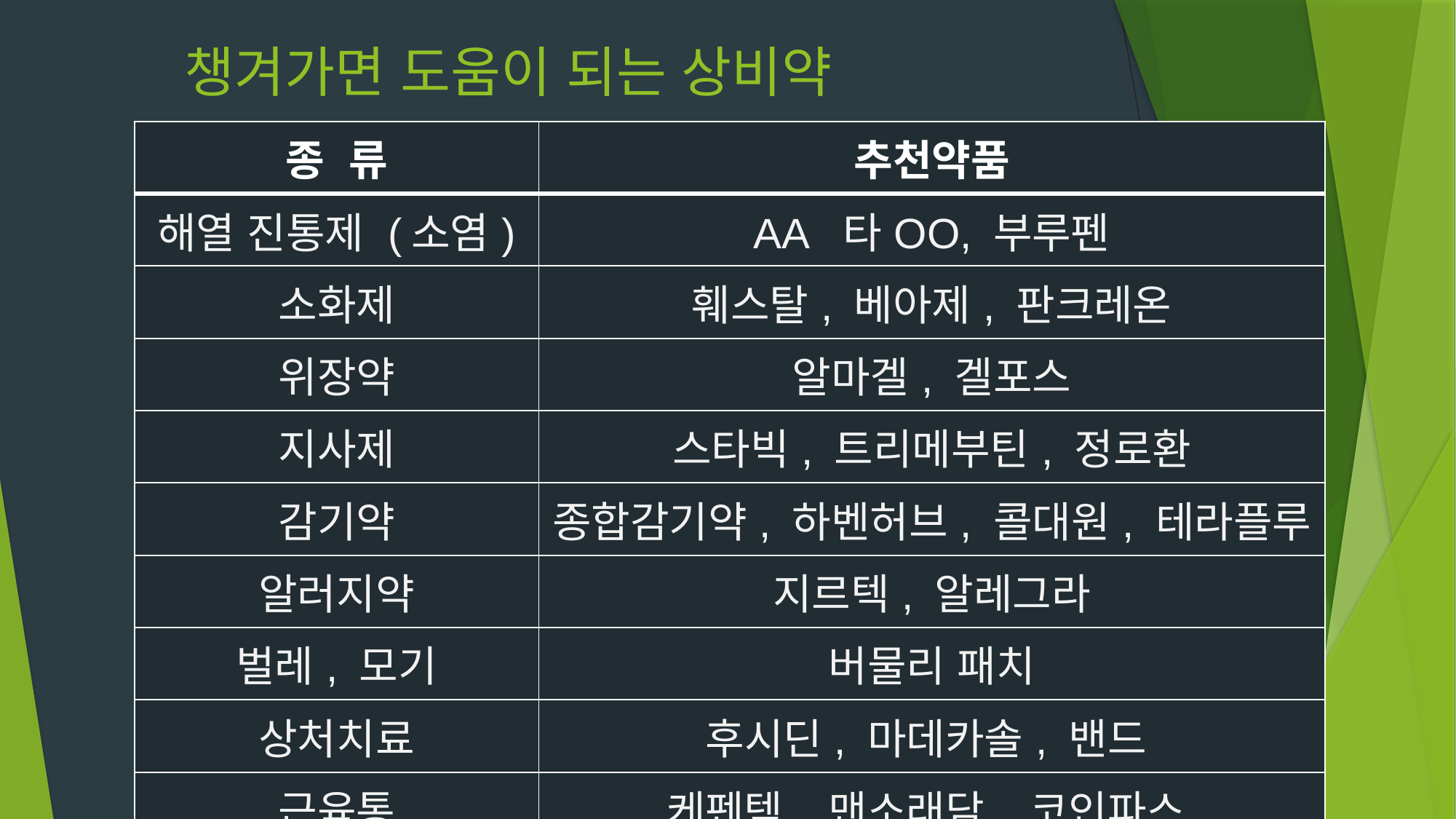

# 챙겨가면 도움이 되는 상비약
| 종 류 | 추천약품 |
| --- | --- |
| 해열 진통제 (소염) | AA 타OO, 부루펜 |
| 소화제 | 훼스탈, 베아제, 판크레온 |
| 위장약 | 알마겔, 겔포스 |
| 지사제 | 스타빅, 트리메부틴, 정로환 |
| 감기약 | 종합감기약, 하벤허브, 콜대원, 테라플루 |
| 알러지약 | 지르텍, 알레그라 |
| 벌레, 모기 | 버물리 패치 |
| 상처치료 | 후시딘, 마데카솔, 밴드 |
| 근육통 | 케펜텍, 맨소래담, 코인파스 |